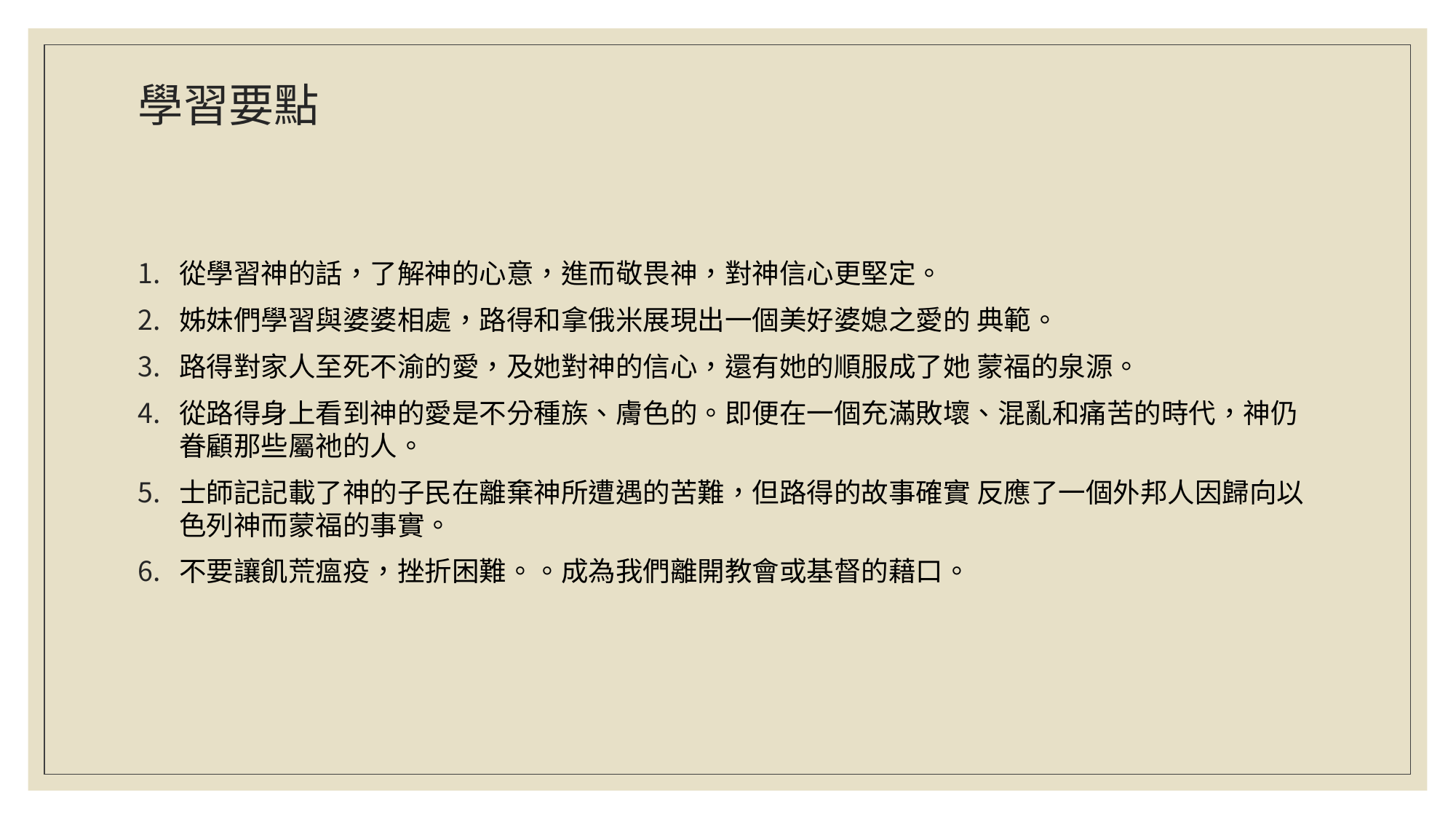

# 學習要點
從學習神的話，了解神的心意，進而敬畏神，對神信心更堅定。
姊妹們學習與婆婆相處，路得和拿俄米展現出一個美好婆媳之愛的 典範。
路得對家人至死不渝的愛，及她對神的信心，還有她的順服成了她 蒙福的泉源。
從路得身上看到神的愛是不分種族、膚色的。即便在一個充滿敗壞、混亂和痛苦的時代，神仍眷顧那些屬祂的人。
士師記記載了神的子民在離棄神所遭遇的苦難，但路得的故事確實 反應了一個外邦人因歸向以色列神而蒙福的事實。
不要讓飢荒瘟疫，挫折困難。。成為我們離開教會或基督的藉口。